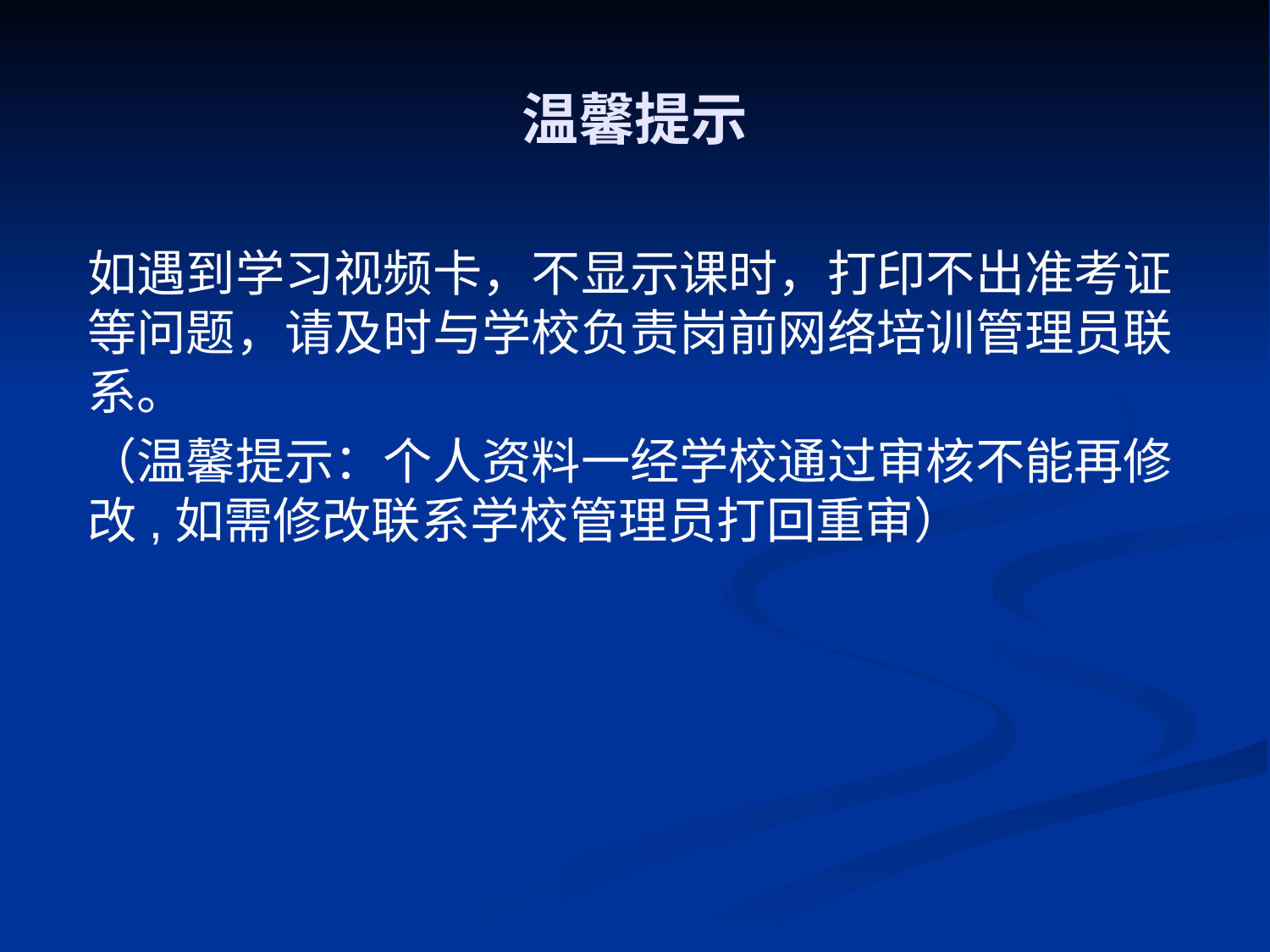

# 温馨提示

如遇到学习视频卡，不显示课时，打印不出准考证等问题，请及时与学校负责岗前网络培训管理员联系。
（温馨提示：个人资料一经学校通过审核不能再修改,如需修改联系学校管理员打回重审）